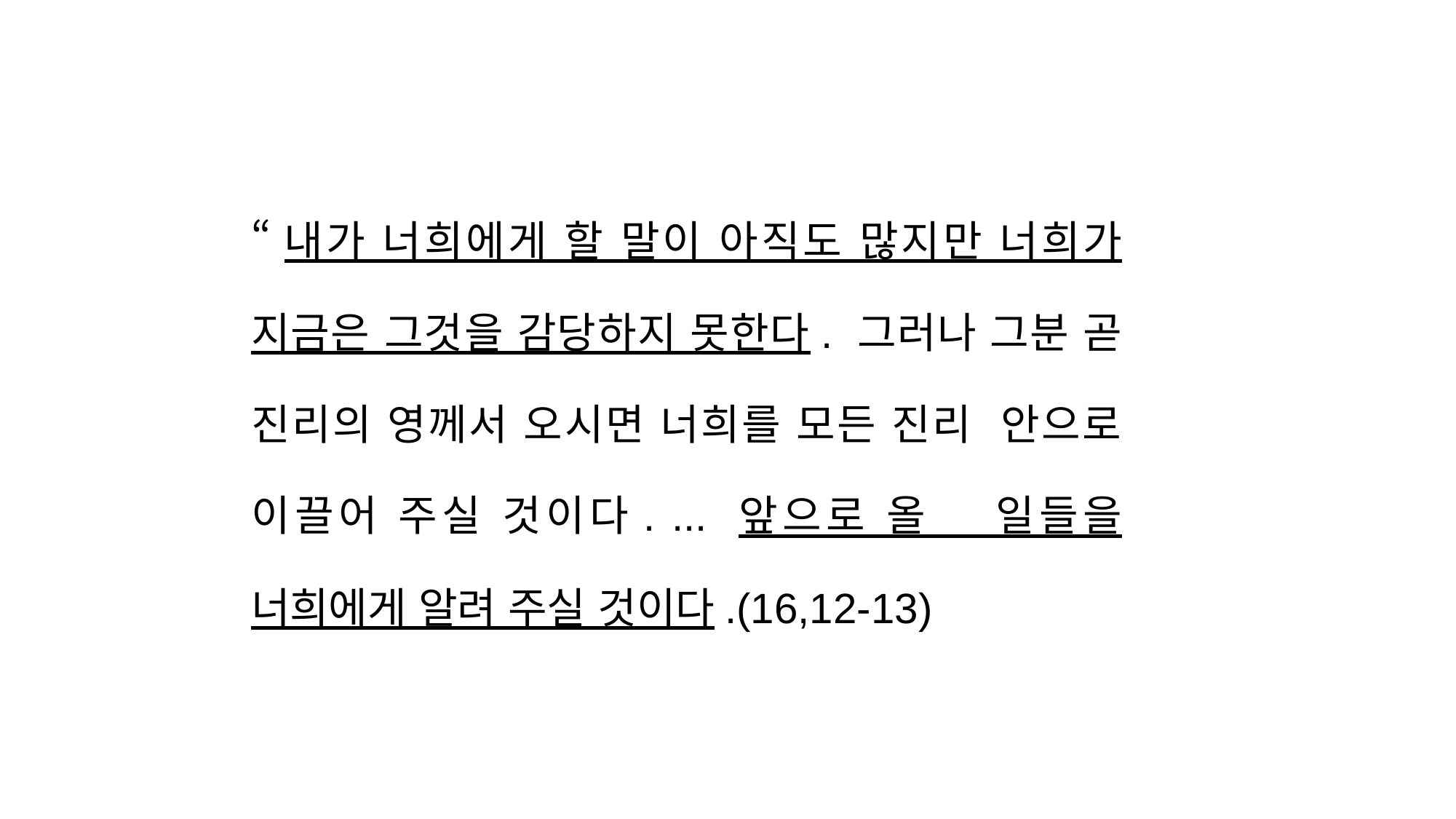

“내가 너희에게 할 말이 아직도 많지만 너희가 지금은 그것을 감당하지 못한다. 그러나 그분 곧 진리의 영께서 오시면 너희를 모든 진리  안으로 이끌어 주실 것이다. ... 앞으로 올    일들을 너희에게 알려 주실 것이다.(16,12-13)